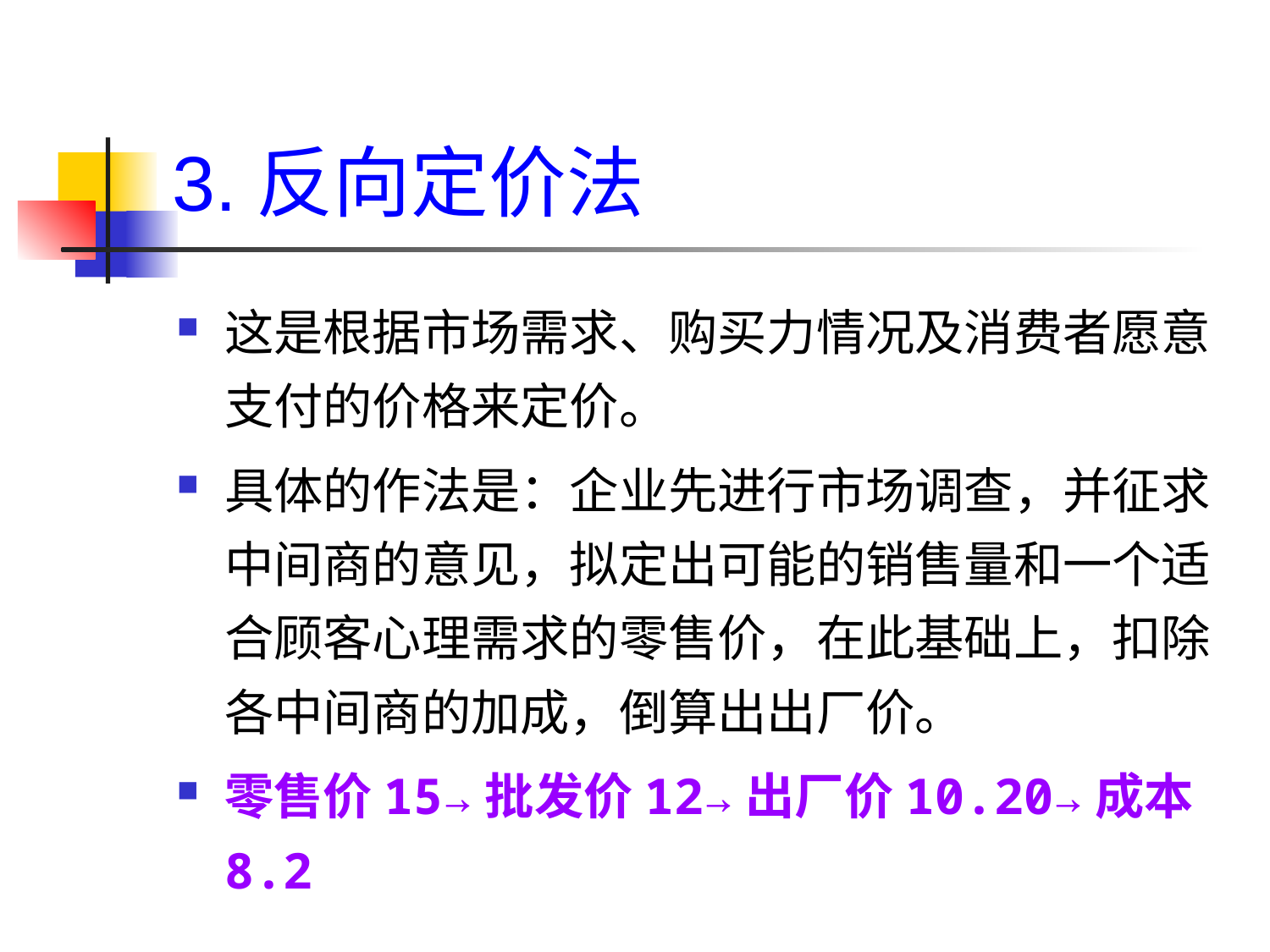

# 3.反向定价法
这是根据市场需求、购买力情况及消费者愿意支付的价格来定价。
具体的作法是：企业先进行市场调查，并征求中间商的意见，拟定出可能的销售量和一个适合顾客心理需求的零售价，在此基础上，扣除各中间商的加成，倒算出出厂价。
零售价15→批发价12→出厂价10.20→成本8.2
44